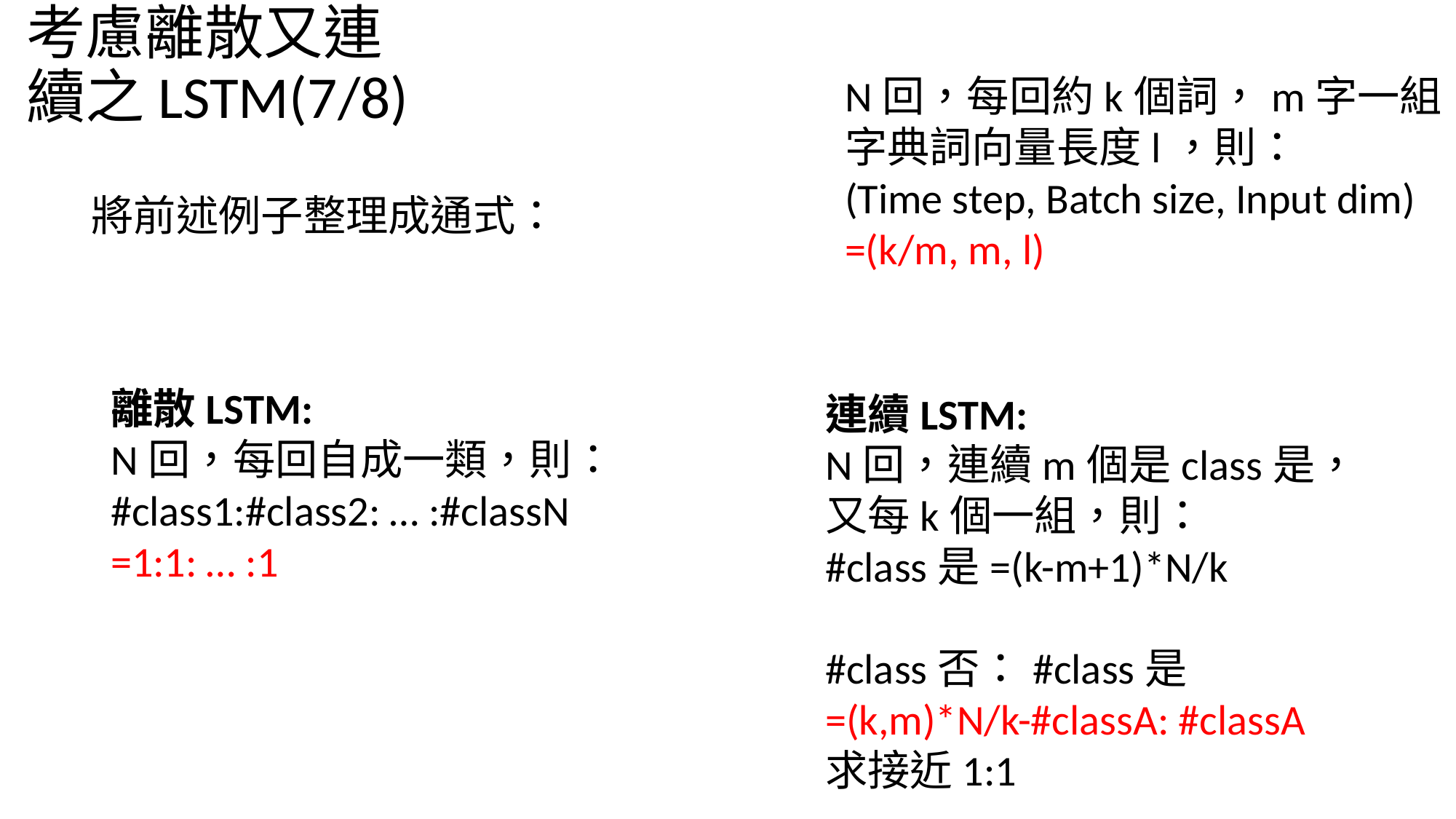

# 考慮離散又連續之LSTM(7/8)
N回，每回約k個詞，m字一組，
字典詞向量長度l，則：
(Time step, Batch size, Input dim)
=(k/m, m, l)
將前述例子整理成通式：
離散LSTM:
N回，每回自成一類，則：
#class1:#class2: … :#classN
=1:1: … :1
連續LSTM:
N回，連續m個是class是，
又每k個一組，則：
#class是=(k-m+1)*N/k

#class否：#class是
=(k,m)*N/k-#classA: #classA
求接近1:1